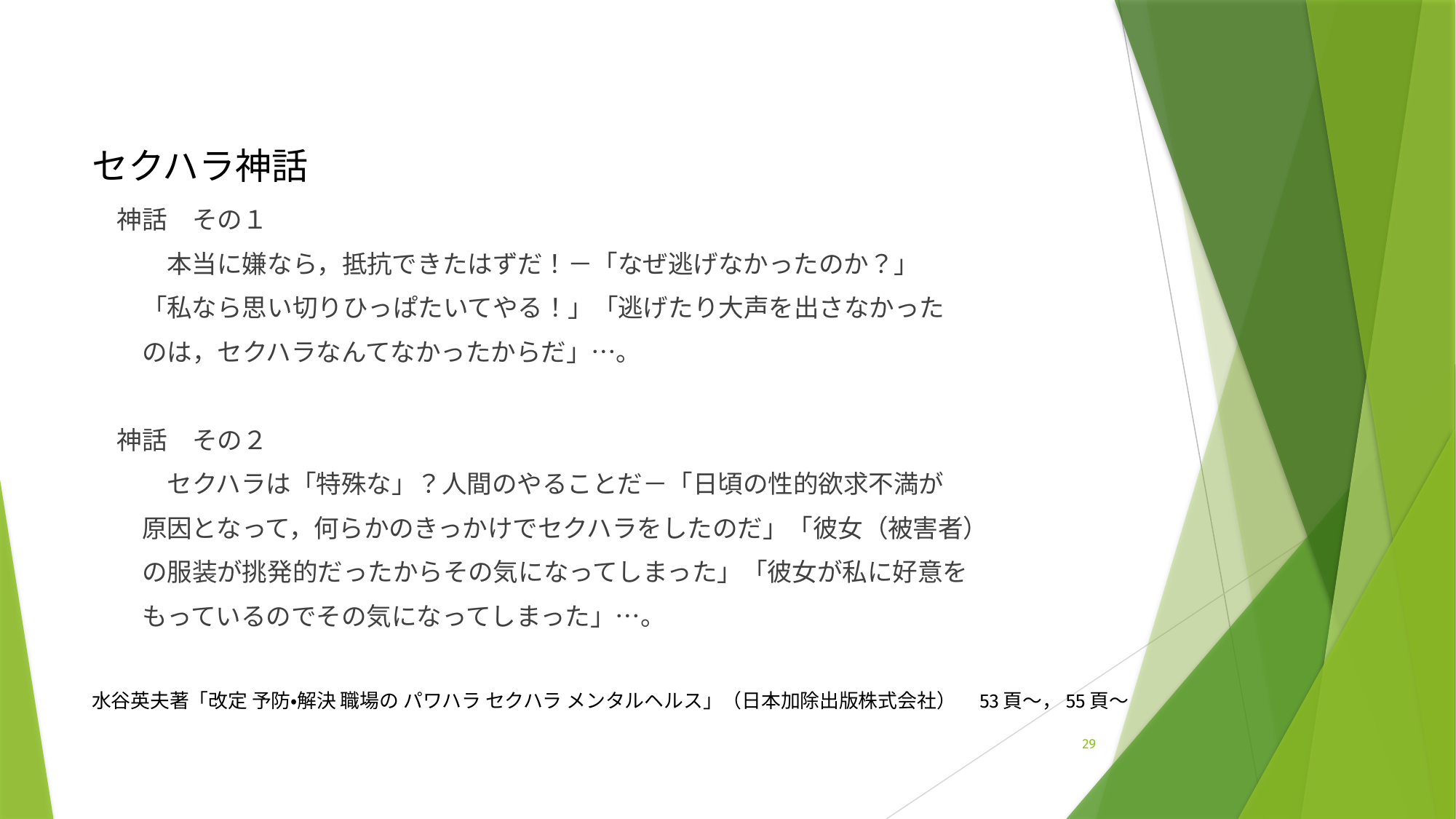

# セクハラ神話
　神話　その１
　　　本当に嫌なら，抵抗できたはずだ！－「なぜ逃げなかったのか？」
　　「私なら思い切りひっぱたいてやる！」「逃げたり大声を出さなかった
　　のは，セクハラなんてなかったからだ」…。

　神話　その２
　　　セクハラは「特殊な」？人間のやることだ－「日頃の性的欲求不満が
　　原因となって，何らかのきっかけでセクハラをしたのだ」「彼女（被害者）
　　の服装が挑発的だったからその気になってしまった」「彼女が私に好意を
　　もっているのでその気になってしまった」…。

水谷英夫著「改定 予防・解決 職場の パワハラ セクハラ メンタルヘルス」（日本加除出版株式会社）　53頁～，55頁～

29